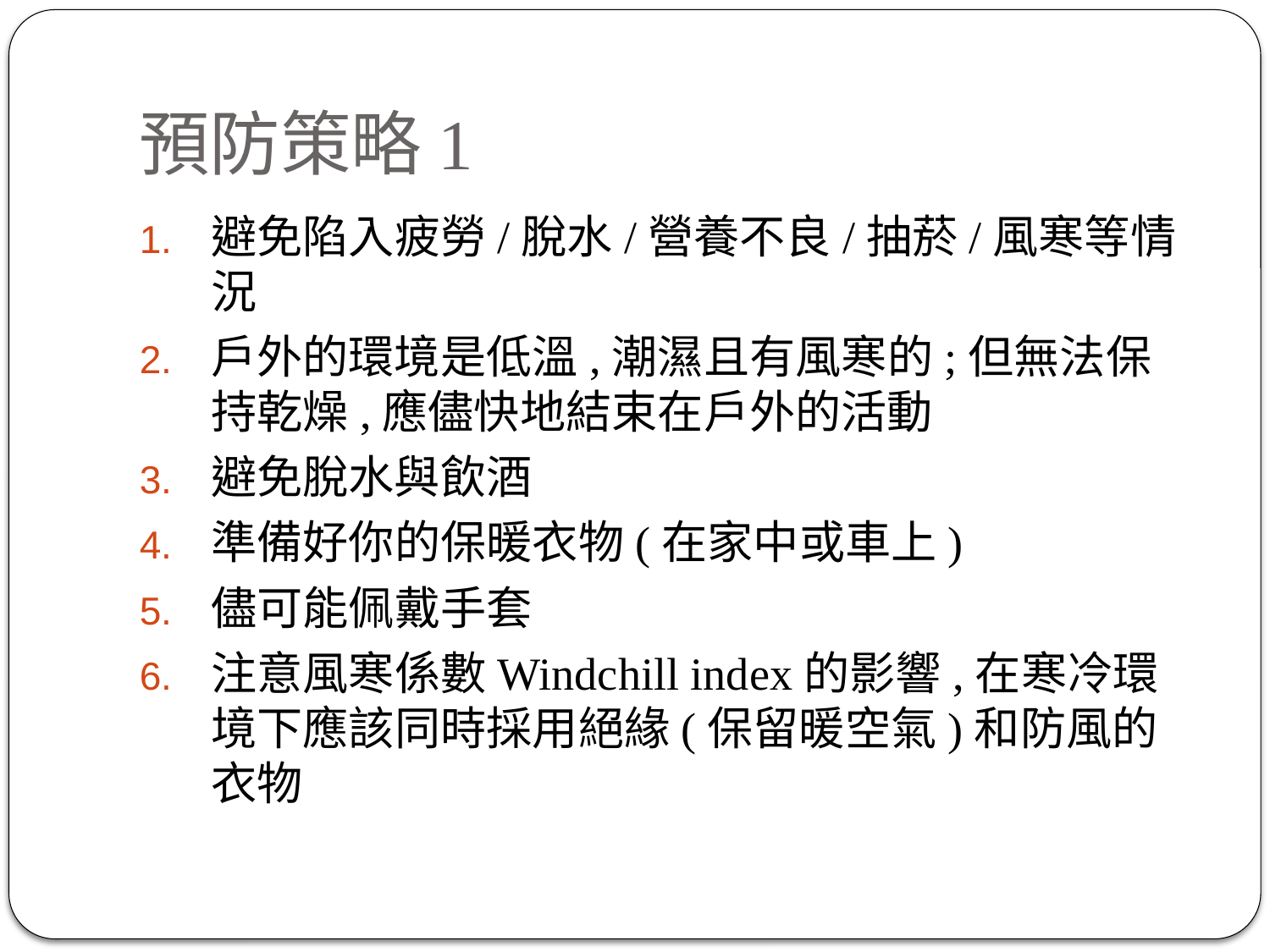

# 預防策略1
避免陷入疲勞/脫水/營養不良/抽菸/風寒等情況
戶外的環境是低溫,潮濕且有風寒的;但無法保持乾燥,應儘快地結束在戶外的活動
避免脫水與飲酒
準備好你的保暖衣物(在家中或車上)
儘可能佩戴手套
注意風寒係數Windchill index的影響,在寒冷環境下應該同時採用絕緣(保留暖空氣)和防風的衣物